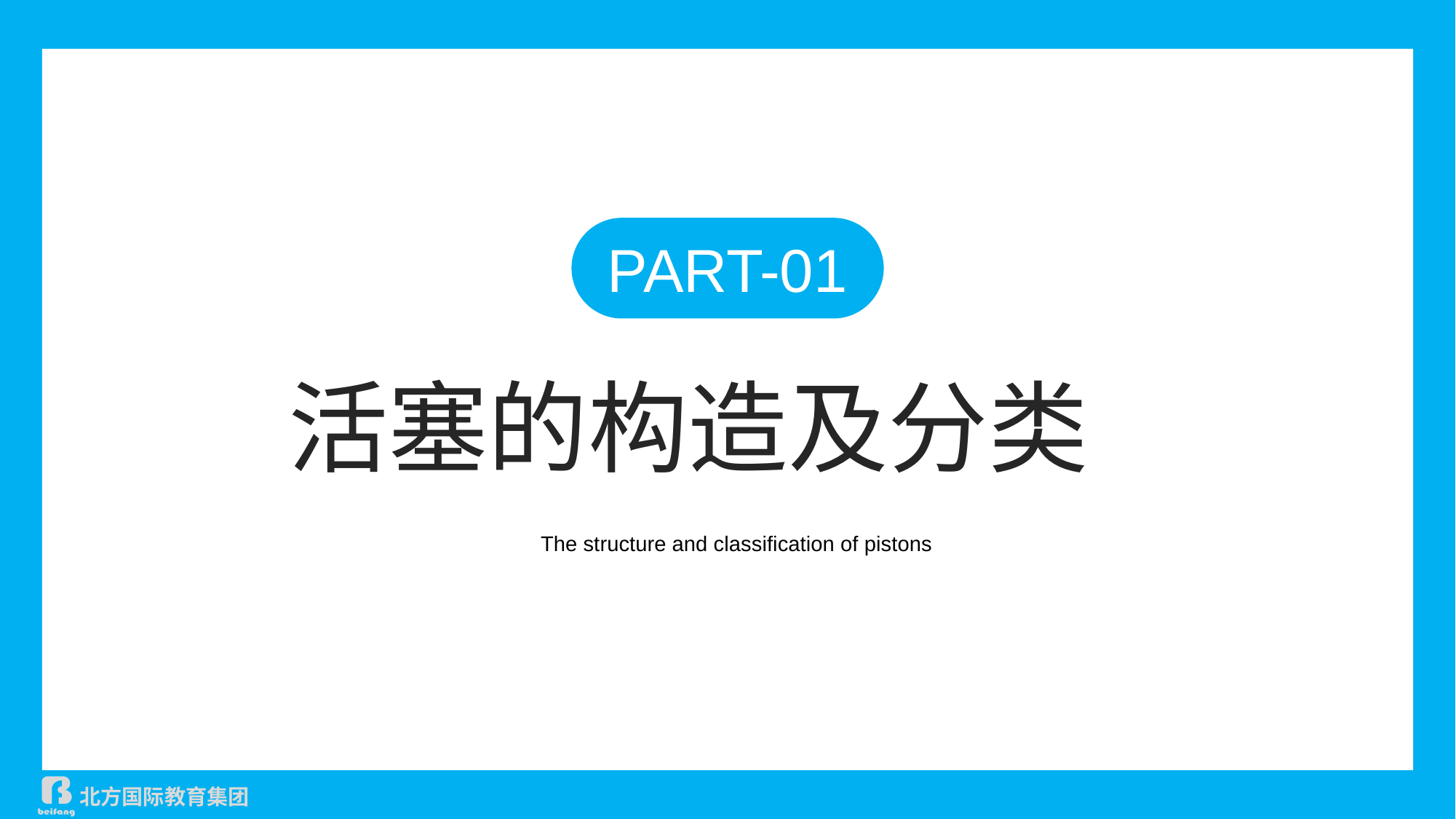

PART-01
活塞的构造及分类
The structure and classification of pistons